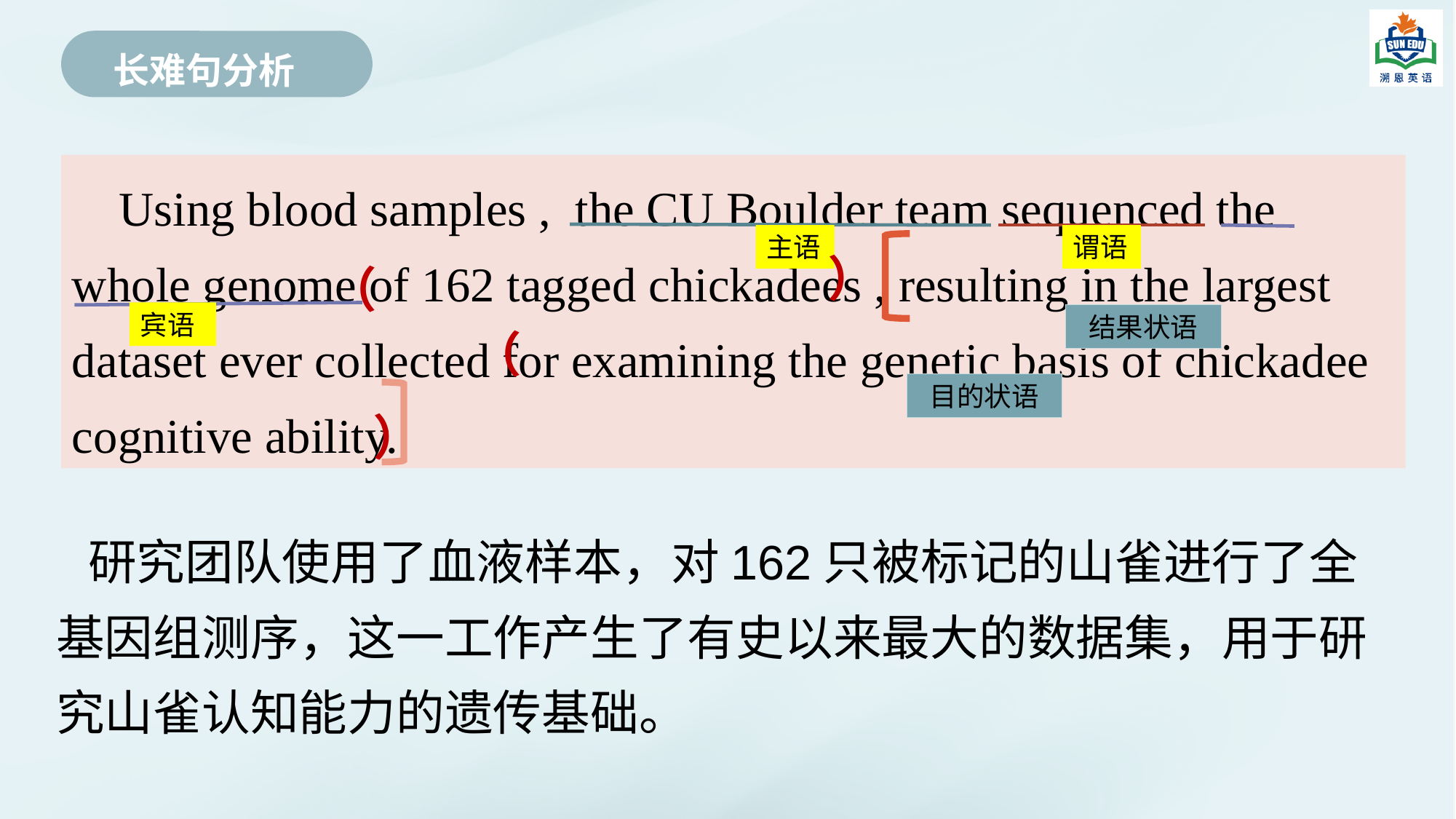

长难句分析
#
 Using blood samples ,  the CU Boulder team sequenced the whole genome of 162 tagged chickadees , resulting in the largest dataset ever collected for examining the genetic basis of chickadee cognitive ability.

主语
谓语

）
（
宾语
结果状语
（
目的状语

）
研究团队使用了血液样本，对162只被标记的山雀进行了全基因组测序，这一工作产生了有史以来最大的数据集，用于研究山雀认知能力的遗传基础。